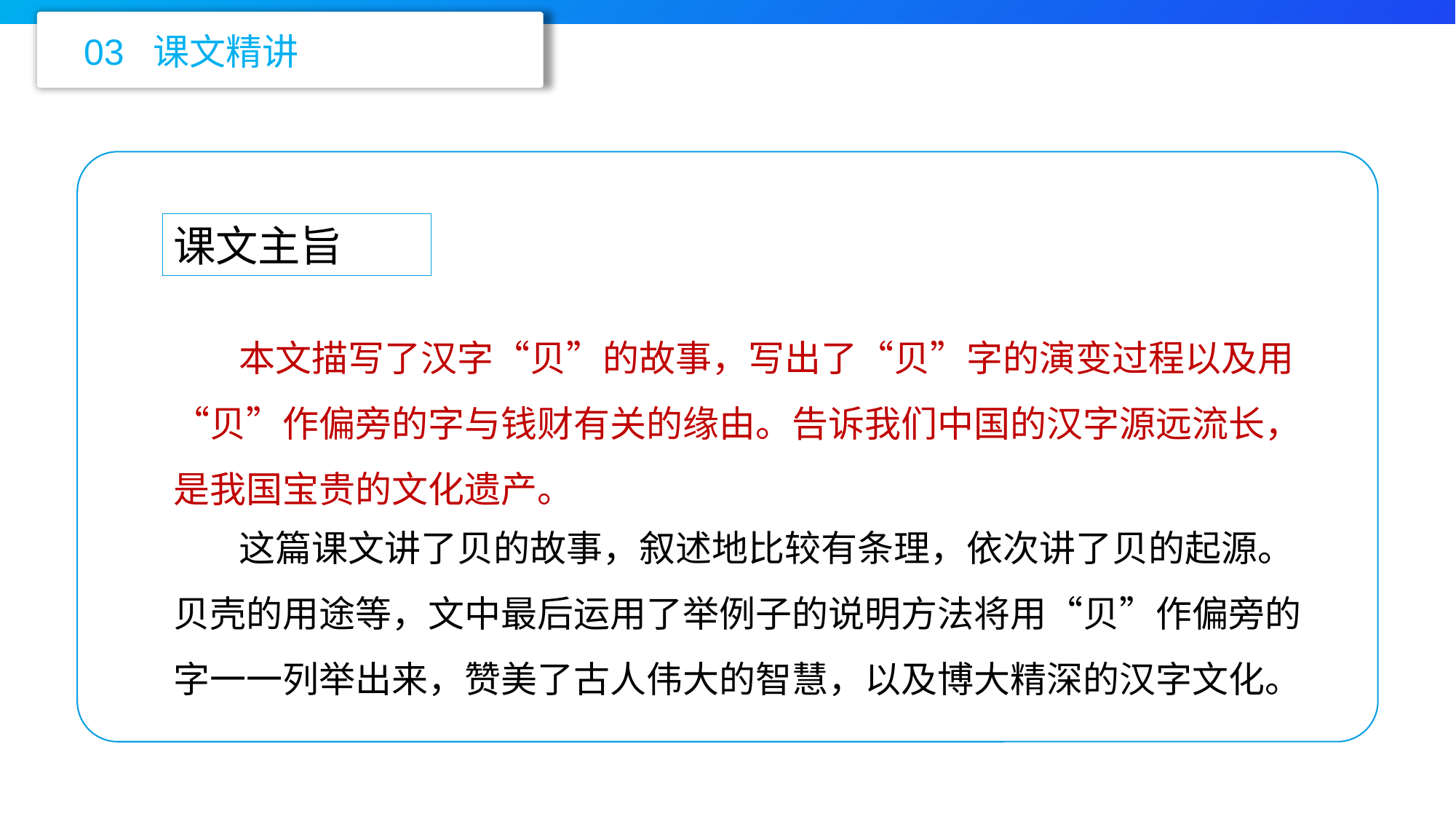

03  课文精讲
课文主旨
       本文描写了汉字“贝”的故事，写出了“贝”字的演变过程以及用“贝”作偏旁的字与钱财有关的缘由。告诉我们中国的汉字源远流长，是我国宝贵的文化遗产。
       这篇课文讲了贝的故事，叙述地比较有条理，依次讲了贝的起源。贝壳的用途等，文中最后运用了举例子的说明方法将用“贝”作偏旁的字一一列举出来，赞美了古人伟大的智慧，以及博大精深的汉字文化。